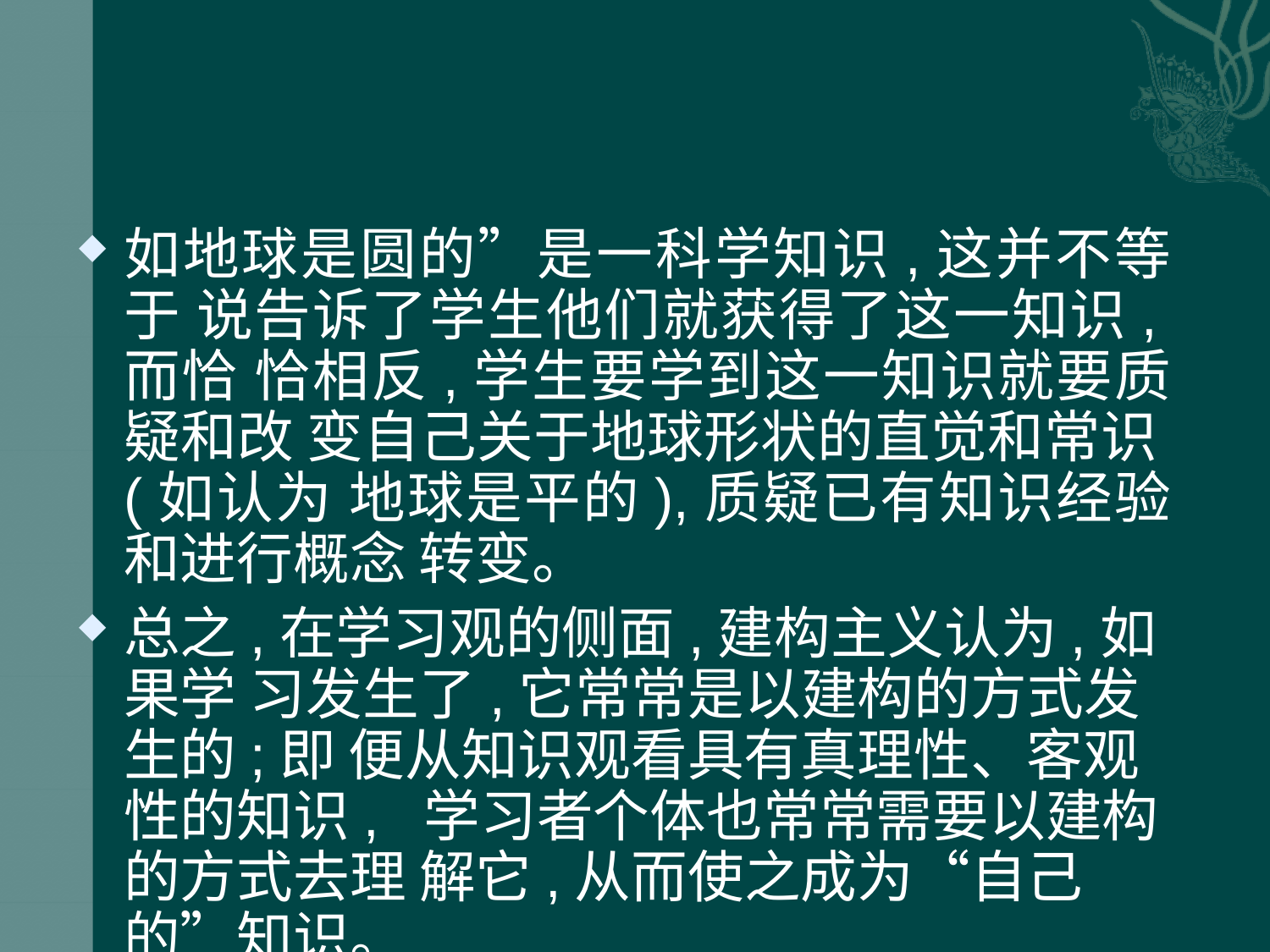

如地球是圆的”是一科学知识,这并不等于 说告诉了学生他们就获得了这一知识,而恰 恰相反,学生要学到这一知识就要质疑和改 变自己关于地球形状的直觉和常识(如认为 地球是平的),质疑已有知识经验和进行概念 转变。
总之,在学习观的侧面,建构主义认为,如果学 习发生了,它常常是以建构的方式发生的;即 便从知识观看具有真理性、客观性的知识,  学习者个体也常常需要以建构的方式去理 解它,从而使之成为“自己的”知识。